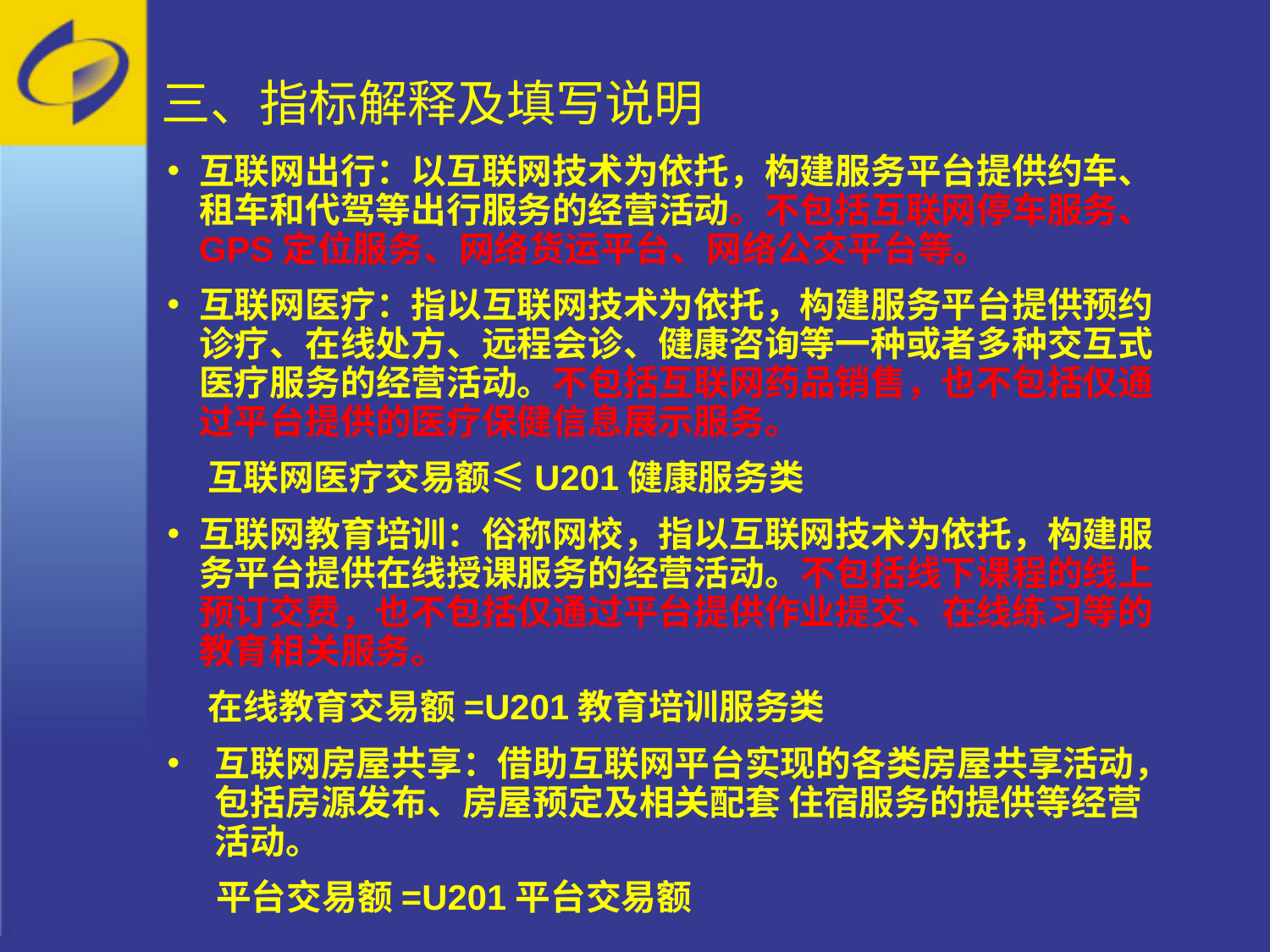

三、指标解释及填写说明
互联网出行：以互联网技术为依托，构建服务平台提供约车、租车和代驾等出行服务的经营活动。不包括互联网停车服务、GPS定位服务、网络货运平台、网络公交平台等。
互联网医疗：指以互联网技术为依托，构建服务平台提供预约诊疗、在线处方、远程会诊、健康咨询等一种或者多种交互式医疗服务的经营活动。不包括互联网药品销售，也不包括仅通过平台提供的医疗保健信息展示服务。
    互联网医疗交易额≤U201健康服务类
互联网教育培训：俗称网校，指以互联网技术为依托，构建服务平台提供在线授课服务的经营活动。不包括线下课程的线上预订交费，也不包括仅通过平台提供作业提交、在线练习等的教育相关服务。
    在线教育交易额=U201教育培训服务类
互联网房屋共享：借助互联网平台实现的各类房屋共享活动，包括房源发布、房屋预定及相关配套 住宿服务的提供等经营活动。
     平台交易额=U201平台交易额